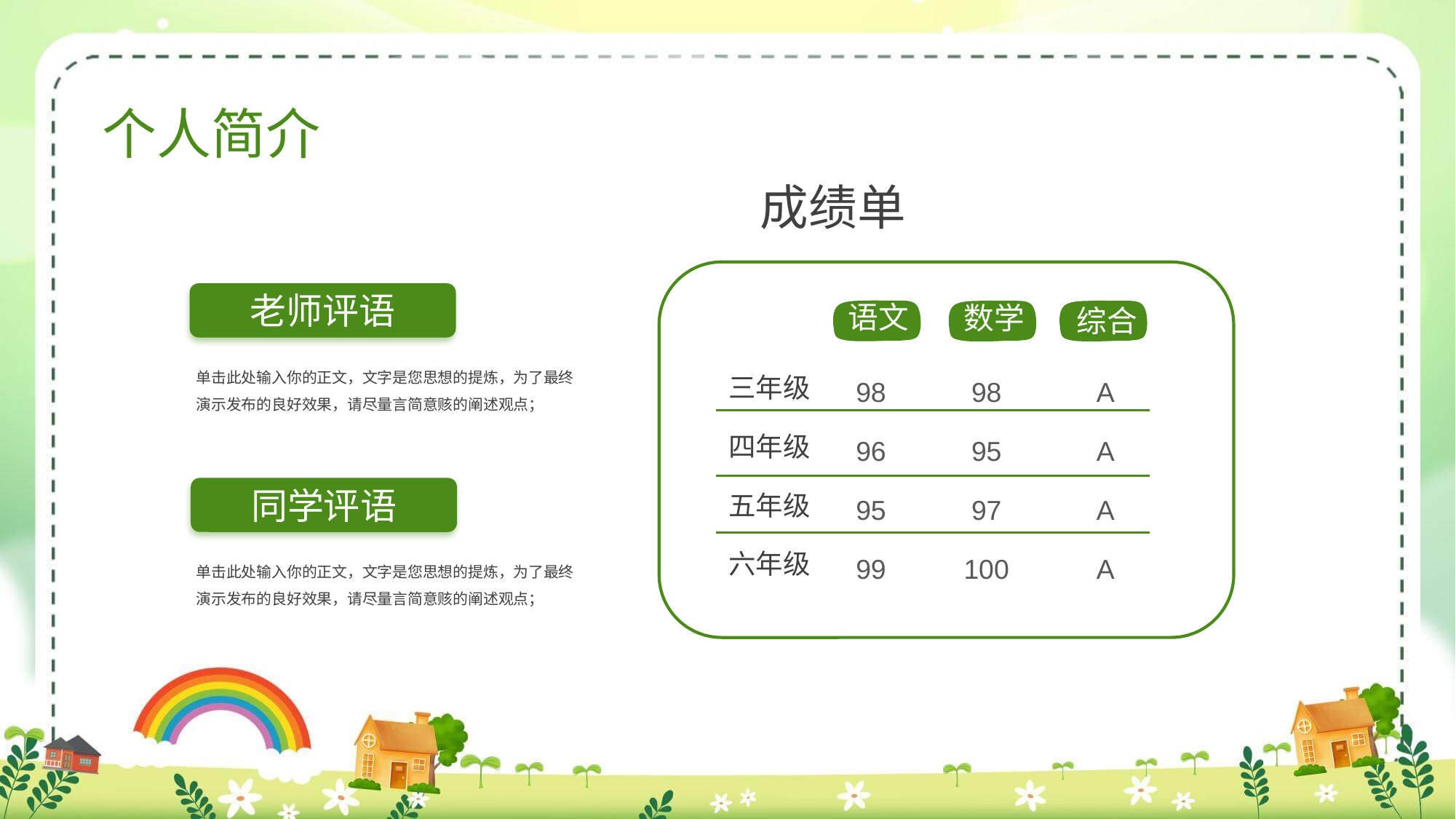

个人简介
成绩单

老师评语
语文
数学
综合
98
96
95
99
98
95
97
100
A
A
A
A
单击此处输入你的正文，文字是您思想的提炼，为了最终演示发布的良好效果，请尽量言简意赅的阐述观点；
三年级

四年级
同学评语
五年级
六年级
单击此处输入你的正文，文字是您思想的提炼，为了最终演示发布的良好效果，请尽量言简意赅的阐述观点；
PPT下载 http://www.1ppt.com/xiazai/